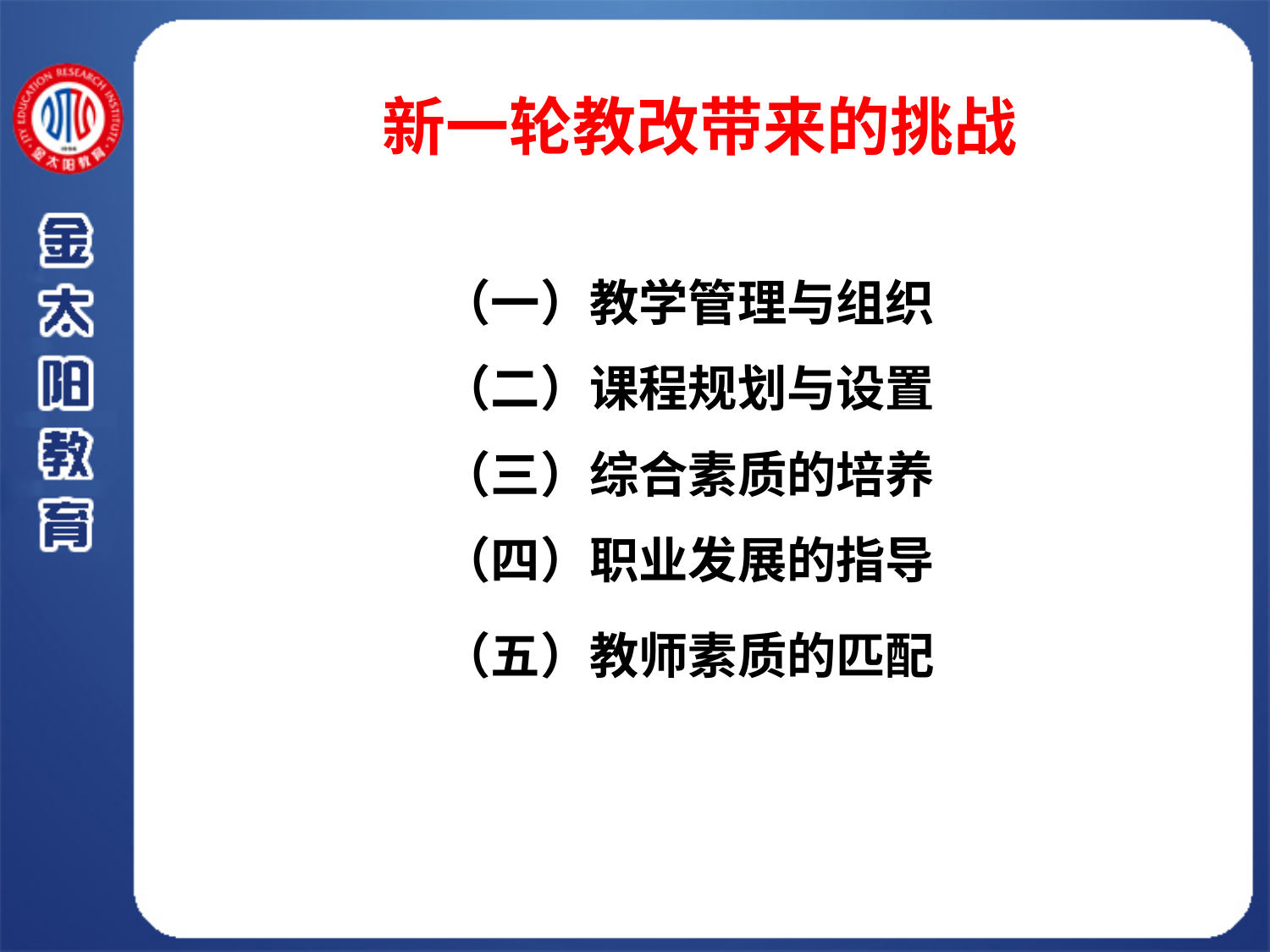

新一轮教改带来的挑战
（一）教学管理与组织
（二）课程规划与设置
（三）综合素质的培养
（四）职业发展的指导
（五）教师素质的匹配